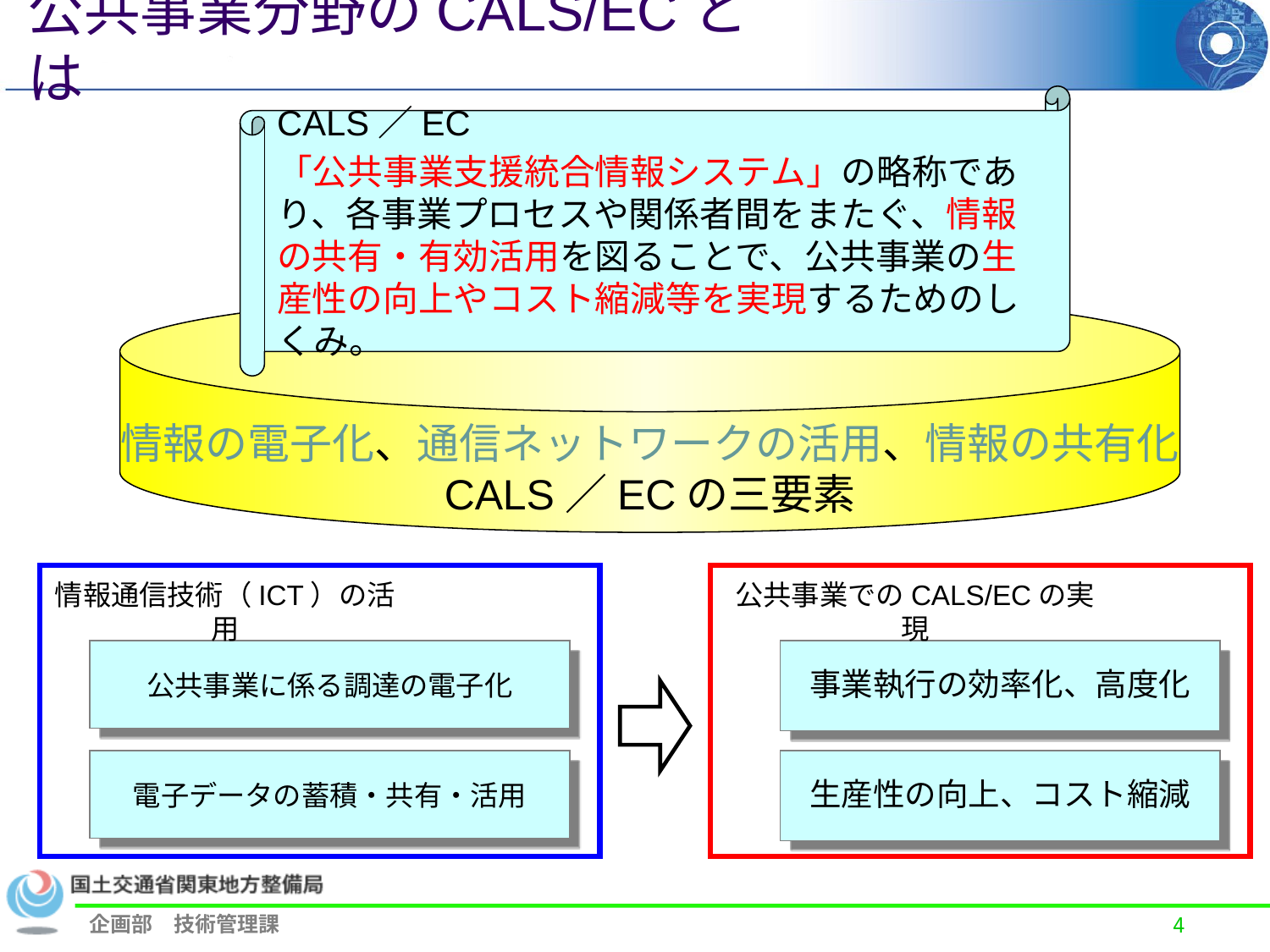

公共事業分野のCALS/ECとは
CALS／EC
「公共事業支援統合情報システム」の略称であり、各事業プロセスや関係者間をまたぐ、情報の共有・有効活用を図ることで、公共事業の生産性の向上やコスト縮減等を実現するためのしくみ。

情報の電子化、通信ネットワークの活用、情報の共有化
CALS／ECの三要素

情報通信技術（ICT）の活用
公共事業でのCALS/ECの実現
公共事業に係る調達の電子化
事業執行の効率化、高度化

電子データの蓄積・共有・活用
生産性の向上、コスト縮減